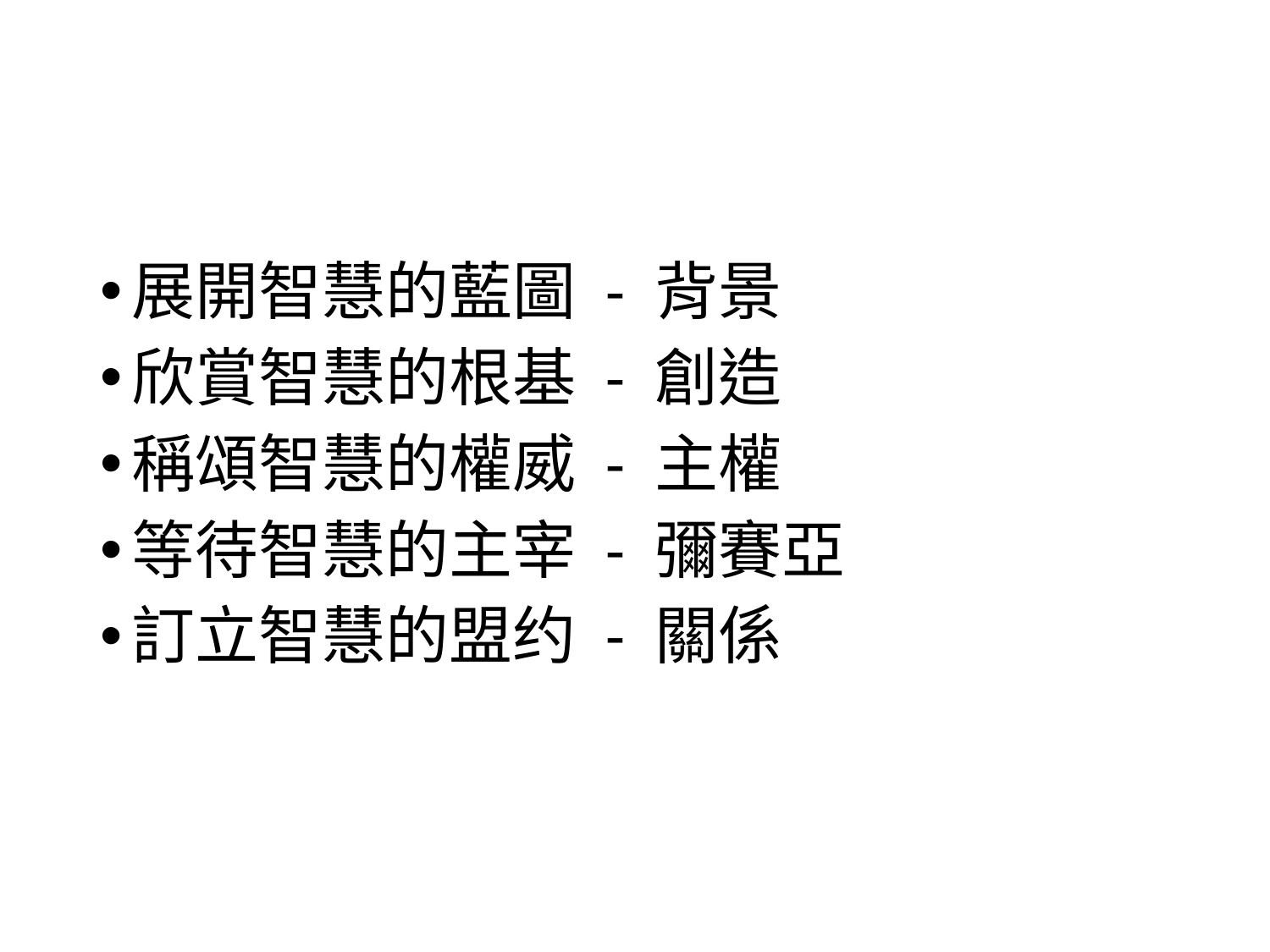

#
展開智慧的藍圖 - 背景
欣賞智慧的根基 - 創造
稱頌智慧的權威 - 主權
等待智慧的主宰 - 彌賽亞
訂立智慧的盟约 - 關係